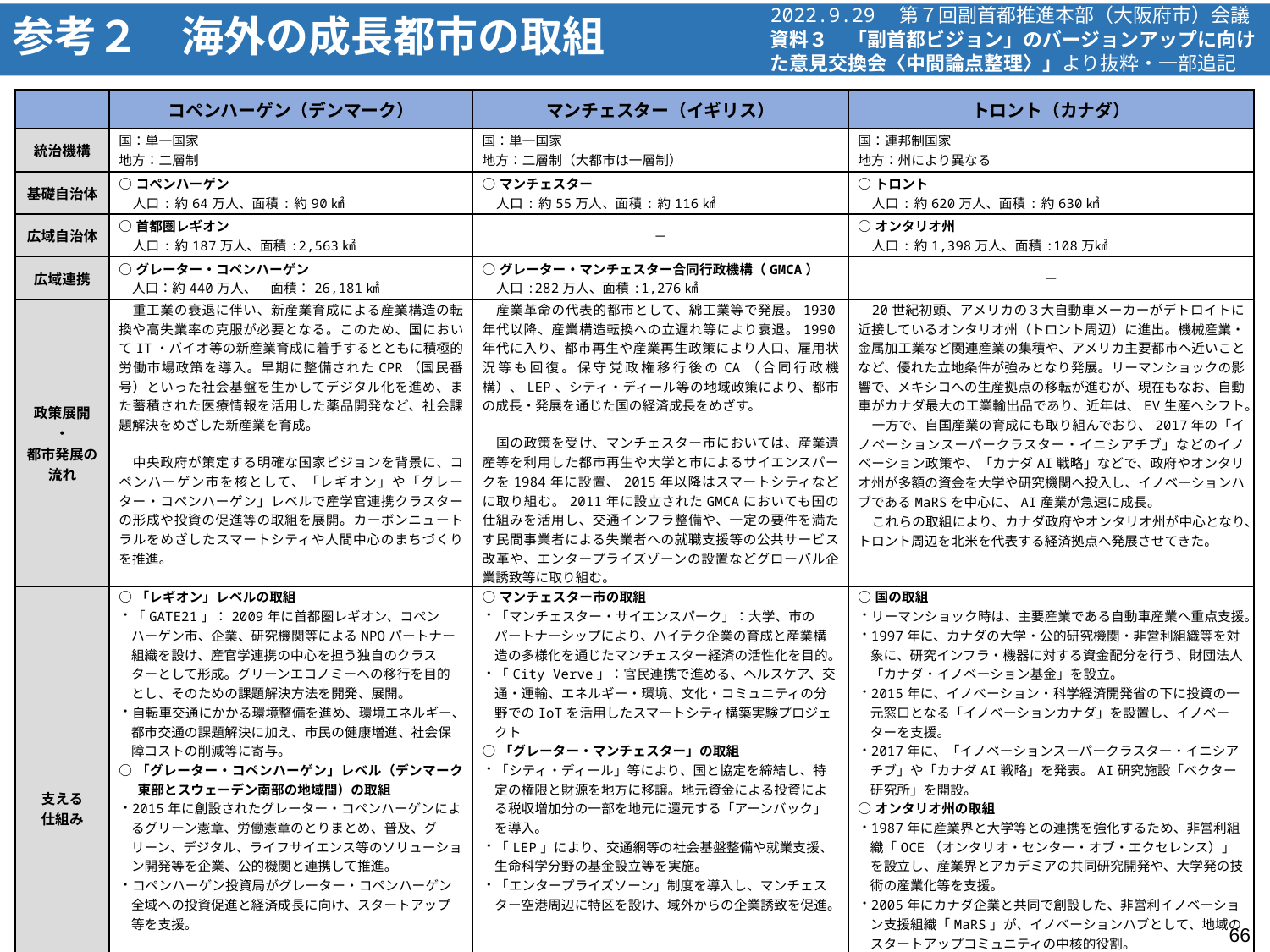

2022.9.29　第７回副首都推進本部（大阪府市）会議
参考２　海外の成長都市の取組
資料３　「副首都ビジョン」のバージョンアップに向けた意見交換会〈中間論点整理〉」より抜粋・一部追記
|  | コペンハーゲン（デンマーク） | マンチェスター（イギリス） | トロント（カナダ） |
| --- | --- | --- | --- |
| 統治機構 | 国：単一国家 地方：二層制 | 国：単一国家 地方：二層制（大都市は一層制） | 国：連邦制国家 地方：州により異なる |
| 基礎自治体 | ○コペンハーゲン 人口:約64万人、面積:約90㎢ | ○マンチェスター 人口:約55万人、面積:約116㎢ | ○トロント 人口:約620万人、面積:約630㎢ |
| 広域自治体 | ○首都圏レギオン 人口:約187万人、面積:2,563㎢ | － | ○オンタリオ州 人口:約1,398万人、面積:108万㎢ |
| 広域連携 | ○グレーター・コペンハーゲン 　人口：約440万人、　面積：26,181㎢ | ○グレーター・マンチェスター合同行政機構（GMCA） 人口:282万人、面積:1,276㎢ | － |
| 政策展開 ・ 都市発展の 流れ | 重工業の衰退に伴い、新産業育成による産業構造の転換や高失業率の克服が必要となる。このため、国においてIT・バイオ等の新産業育成に着手するとともに積極的労働市場政策を導入。早期に整備されたCPR（国民番号）といった社会基盤を生かしてデジタル化を進め、また蓄積された医療情報を活用した薬品開発など、社会課題解決をめざした新産業を育成。   中央政府が策定する明確な国家ビジョンを背景に、コペンハーゲン市を核として、「レギオン」や「グレーター・コペンハーゲン」レベルで産学官連携クラスターの形成や投資の促進等の取組を展開。カーボンニュートラルをめざしたスマートシティや人間中心のまちづくりを推進。 | 産業革命の代表的都市として、綿工業等で発展。1930年代以降、産業構造転換への立遅れ等により衰退。1990年代に入り、都市再生や産業再生政策により人口、雇用状況等も回復。保守党政権移行後のCA（合同行政機構）、LEP、シティ・ディール等の地域政策により、都市の成長・発展を通じた国の経済成長をめざす。   国の政策を受け、マンチェスター市においては、産業遺産等を利用した都市再生や大学と市によるサイエンスパークを1984年に設置、2015年以降はスマートシティなどに取り組む。2011年に設立されたGMCAにおいても国の仕組みを活用し、交通インフラ整備や、一定の要件を満たす民間事業者による失業者への就職支援等の公共サービス改革や、エンタープライズゾーンの設置などグローバル企業誘致等に取り組む。 | 20世紀初頭、アメリカの３大自動車メーカーがデトロイトに近接しているオンタリオ州（トロント周辺）に進出。機械産業・金属加工業など関連産業の集積や、アメリカ主要都市へ近いことなど、優れた立地条件が強みとなり発展。リーマンショックの影響で、メキシコへの生産拠点の移転が進むが、現在もなお、自動車がカナダ最大の工業輸出品であり、近年は、EV生産へシフト。 一方で、自国産業の育成にも取り組んでおり、2017年の「イノベーションスーパークラスター・イニシアチブ」などのイノベーション政策や、「カナダAI戦略」などで、政府やオンタリオ州が多額の資金を大学や研究機関へ投入し、イノベーションハブであるMaRSを中心に、AI産業が急速に成長。 これらの取組により、カナダ政府やオンタリオ州が中心となり、トロント周辺を北米を代表する経済拠点へ発展させてきた。 |
| 支える 仕組み | ○「レギオン」レベルの取組 「GATE21」：2009年に首都圏レギオン、コペンハーゲン市、企業、研究機関等によるNPOパートナー組織を設け、産官学連携の中心を担う独自のクラスターとして形成。グリーンエコノミーへの移行を目的とし、そのための課題解決方法を開発、展開。 自転車交通にかかる環境整備を進め、環境エネルギー、都市交通の課題解決に加え、市民の健康増進、社会保障コストの削減等に寄与。 ○「グレーター・コペンハーゲン」レベル（デンマーク東部とスウェーデン南部の地域間）の取組 2015年に創設されたグレーター・コペンハーゲンによるグリーン憲章、労働憲章のとりまとめ、普及、グリーン、デジタル、ライフサイエンス等のソリューション開発等を企業、公的機関と連携して推進。 コペンハーゲン投資局がグレーター・コペンハーゲン全域への投資促進と経済成長に向け、スタートアップ等を支援。 | ○マンチェスター市の取組 「マンチェスター・サイエンスパーク」：大学、市のパートナーシップにより、ハイテク企業の育成と産業構造の多様化を通じたマンチェスター経済の活性化を目的。 「City Verve」：官民連携で進める、ヘルスケア、交通・運輸、エネルギー・環境、文化・コミュニティの分野でのIoTを活用したスマートシティ構築実験プロジェクト ○「グレーター・マンチェスター」の取組 「シティ・ディール」等により、国と協定を締結し、特定の権限と財源を地方に移譲。地元資金による投資による税収増加分の一部を地元に還元する「アーンバック」を導入。 「LEP」により、交通網等の社会基盤整備や就業支援、生命科学分野の基金設立等を実施。 「エンタープライズソーン」制度を導入し、マンチェスター空港周辺に特区を設け、域外からの企業誘致を促進。 | ○国の取組 リーマンショック時は、主要産業である自動車産業へ重点支援。 1997年に、カナダの大学・公的研究機関・非営利組織等を対象に、研究インフラ・機器に対する資金配分を行う、財団法人「カナダ・イノベーション基金」を設立。 2015年に、イノベーション・科学経済開発省の下に投資の一元窓口となる「イノベーションカナダ」を設置し、イノベーターを支援。 2017年に、「イノベーションスーパークラスター・イニシアチブ」や「カナダAI戦略」を発表。AI研究施設「ベクター研究所」を開設。 ○オンタリオ州の取組 1987年に産業界と大学等との連携を強化するため、非営利組織「OCE（オンタリオ・センター・オブ・エクセレンス）」を設立し、産業界とアカデミアの共同研究開発や、大学発の技術の産業化等を支援。 2005年にカナダ企業と共同で創設した、非営利イノベーション支援組織「MaRS」が、イノベーションハブとして、地域のスタートアップコミュニティの中核的役割。 ○トロント市の取組 トロント市へ一層制自治体として広範な権限を付与され、住民サービスの提供や公共交通の運営を行うとともに、スマートシティプロジェクトなどを推進。 |
66